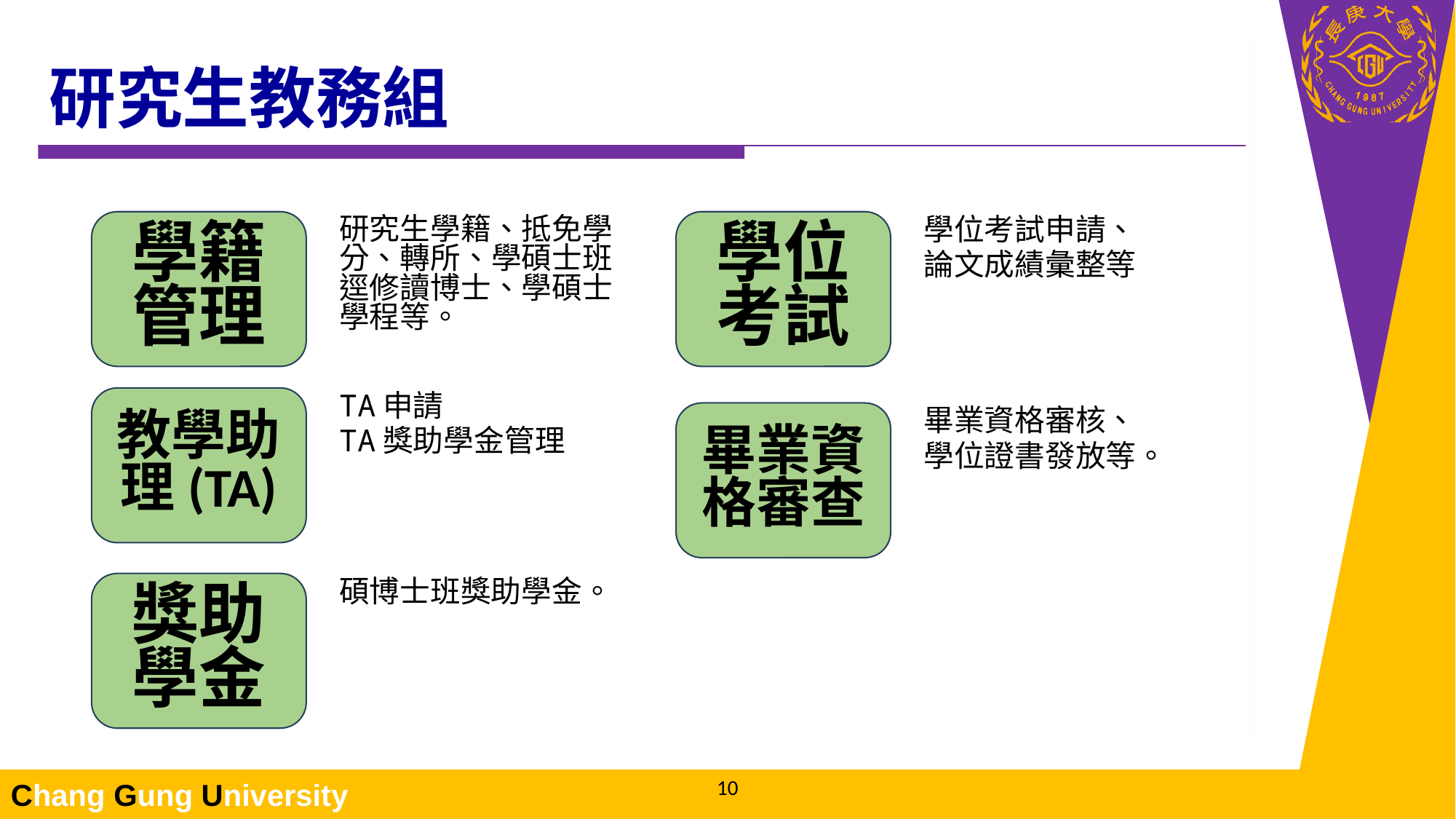

# 研究生教務組
學籍管理
研究生學籍、抵免學分、轉所、學碩士班逕修讀博士、學碩士學程等。
學位考試
學位考試申請、
論文成績彙整等
教學助理(TA)
TA申請
TA獎助學金管理
畢業資格審查
畢業資格審核、
學位證書發放等。
獎助學金
碩博士班獎助學金。
10